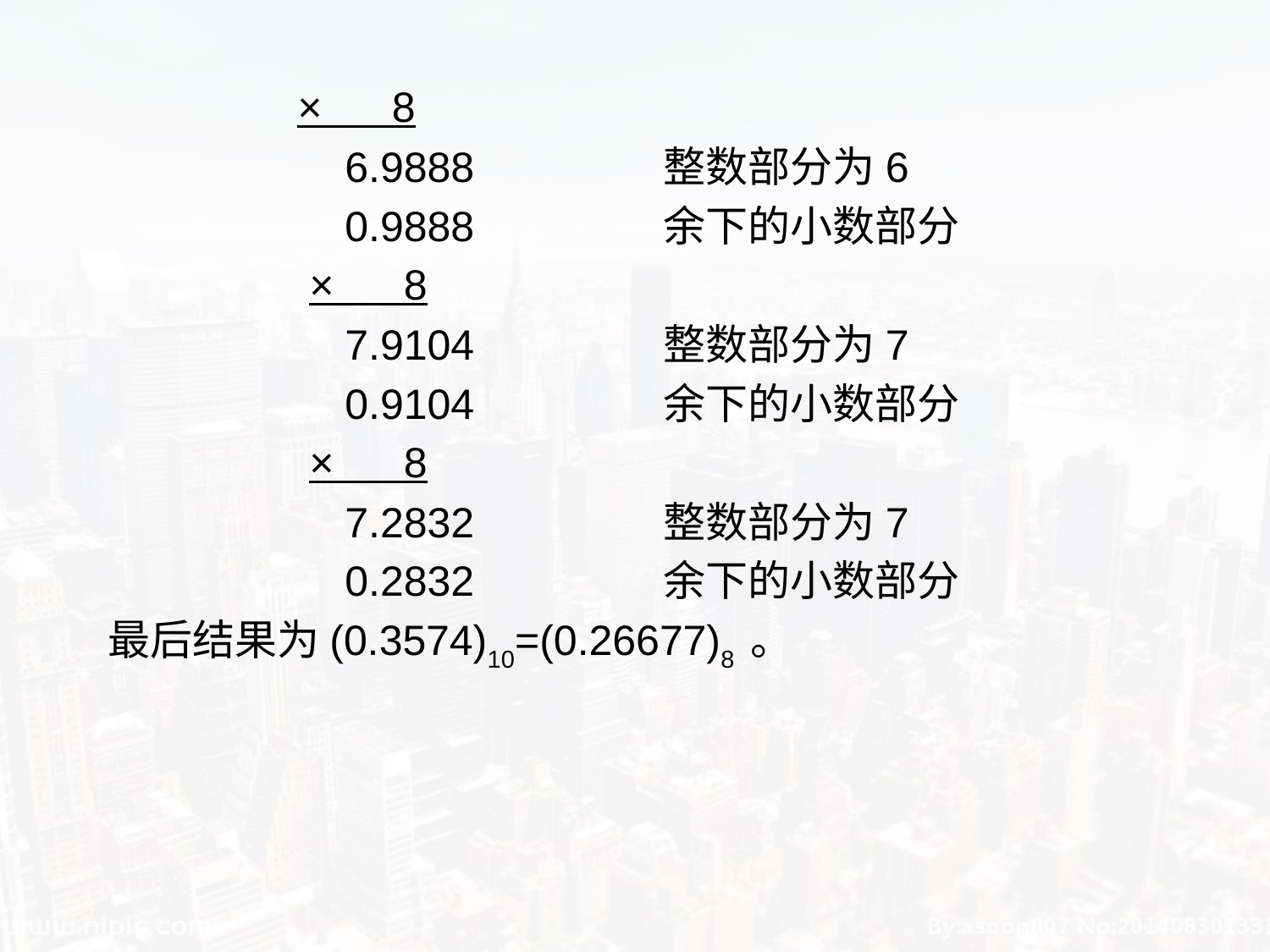

×      8
                    6.9888		整数部分为6
                    0.9888		余下的小数部分
                 ×      8
                    7.9104 		整数部分为7
                    0.9104 		余下的小数部分
                 ×      8
                    7.2832 		整数部分为7
                    0.2832 		余下的小数部分
最后结果为(0.3574)10=(0.26677)8 。

43